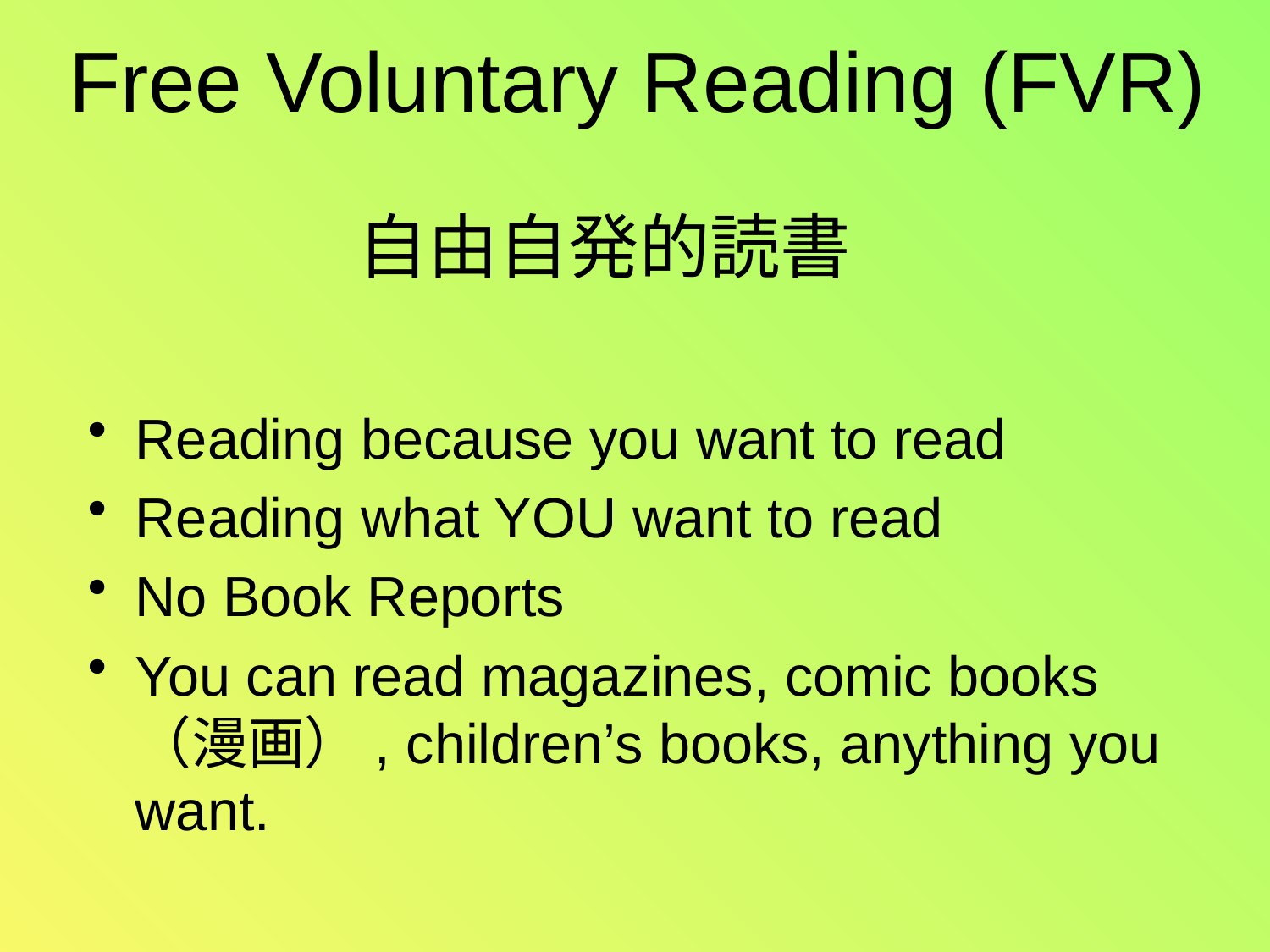

# Free Voluntary Reading (FVR)
自由自発的読書
Reading because you want to read
Reading what YOU want to read
No Book Reports
You can read magazines, comic books （漫画）, children’s books, anything you want.